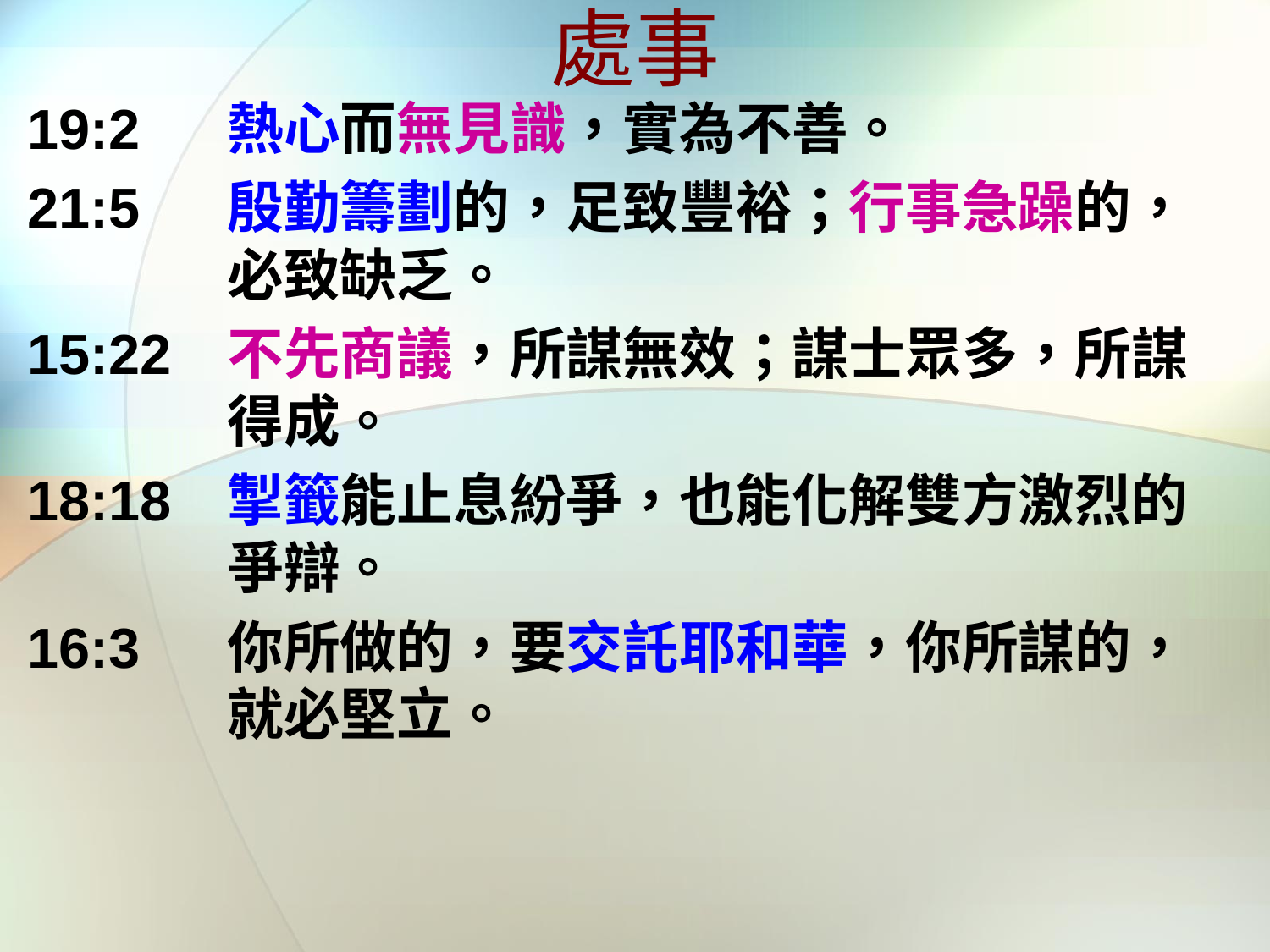

# 處事
19:2	熱心而無見識，實為不善。
21:5	殷勤籌劃的，足致豐裕；行事急躁的，必致缺乏。
15:22	不先商議，所謀無效；謀士眾多，所謀得成。
18:18	掣籤能止息紛爭，也能化解雙方激烈的爭辯。
16:3	你所做的，要交託耶和華，你所謀的，就必堅立。